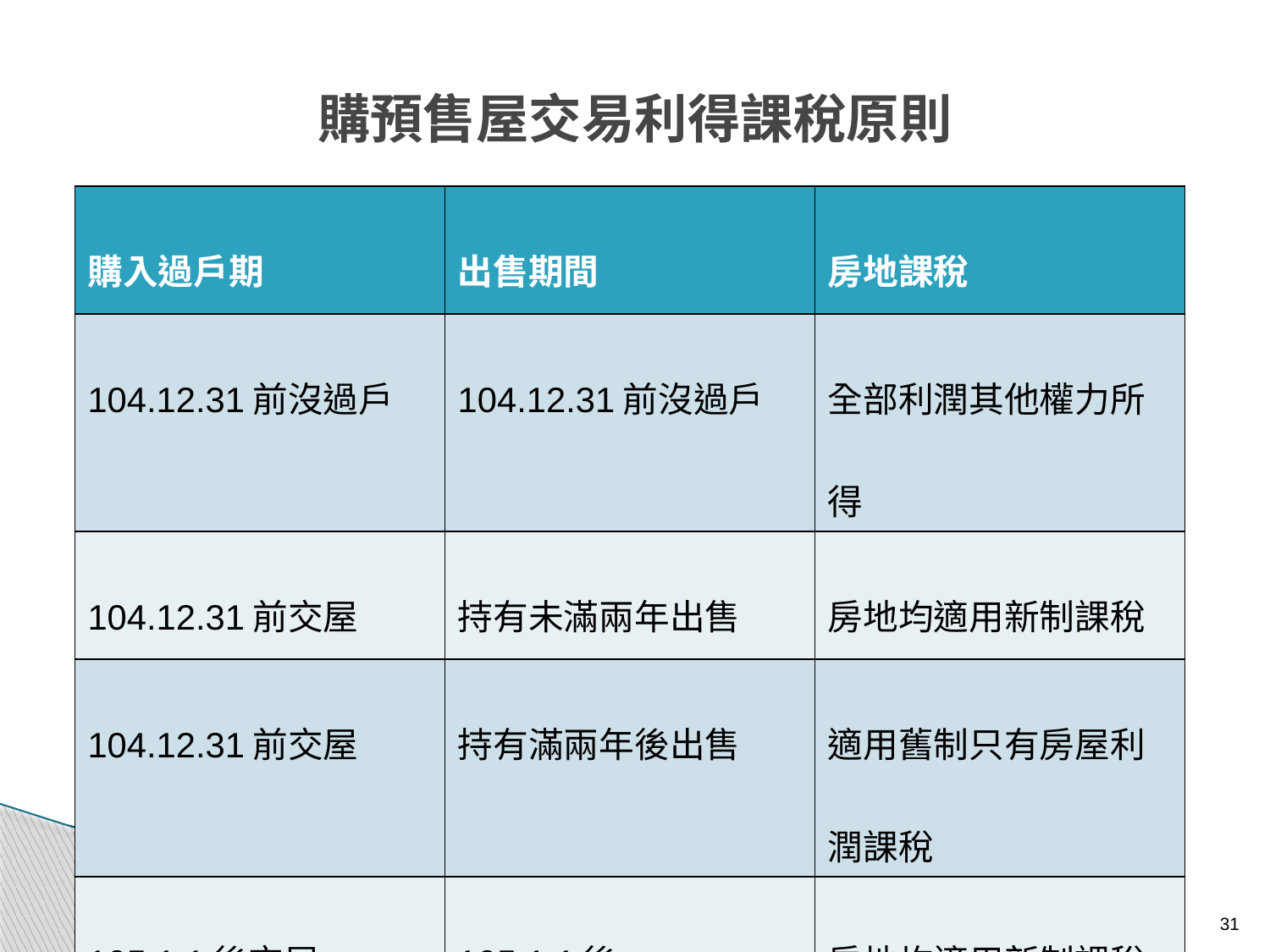

# 購預售屋交易利得課稅原則
| 購入過戶期 | 出售期間 | 房地課稅 |
| --- | --- | --- |
| 104.12.31前沒過戶 | 104.12.31前沒過戶 | 全部利潤其他權力所得 |
| 104.12.31前交屋 | 持有未滿兩年出售 | 房地均適用新制課稅 |
| 104.12.31前交屋 | 持有滿兩年後出售 | 適用舊制只有房屋利潤課稅 |
| 105.1.1後交屋 | 105.1.1後 | 房地均適用新制課稅 |
31